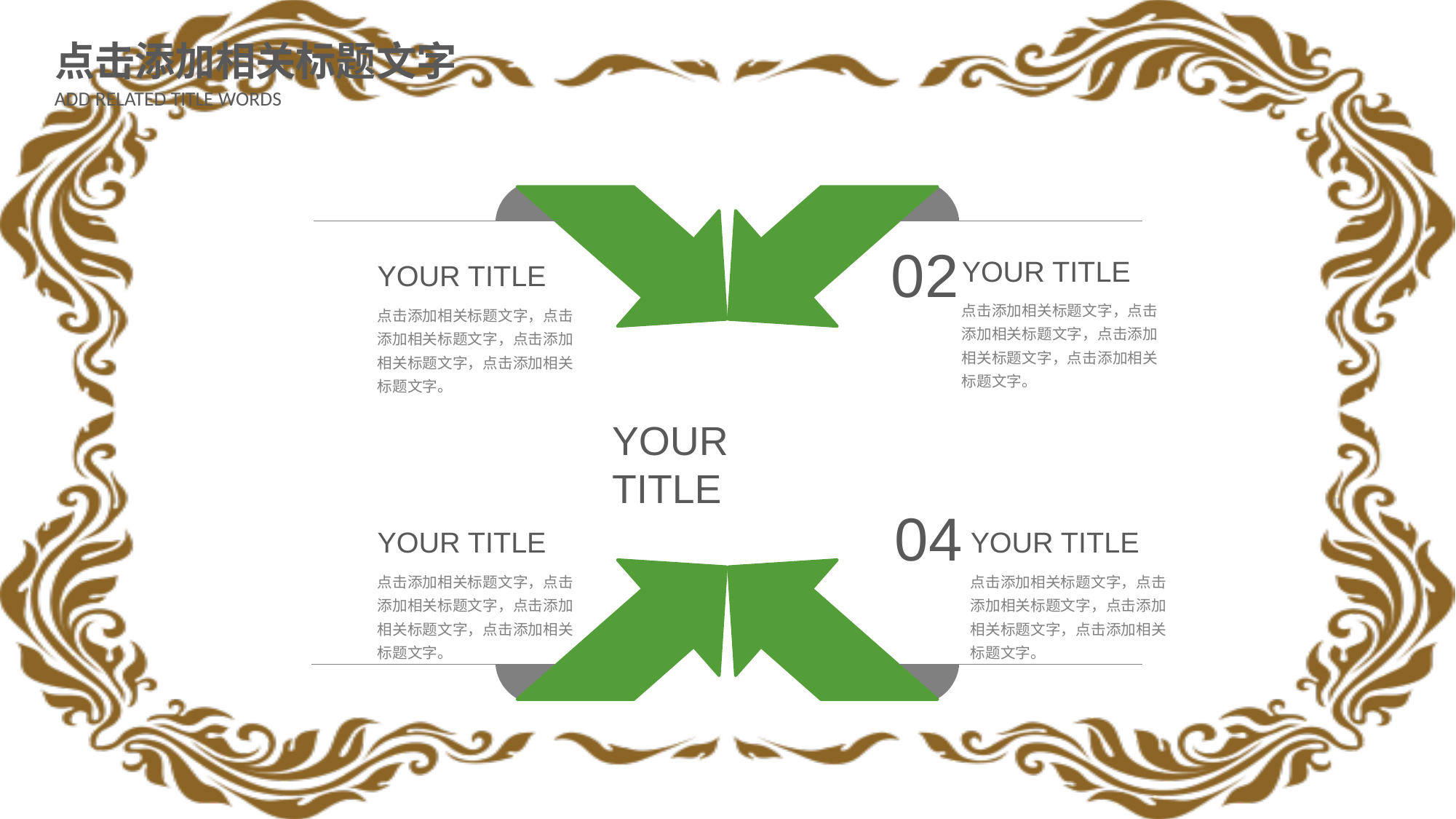

点击添加相关标题文字
ADD RELATED TITLE WORDS

02
YOUR TITLE
YOUR TITLE
点击添加相关标题文字，点击添加相关标题文字，点击添加相关标题文字，点击添加相关标题文字。
点击添加相关标题文字，点击添加相关标题文字，点击添加相关标题文字，点击添加相关标题文字。
YOUR TITLE
04
YOUR TITLE
YOUR TITLE
点击添加相关标题文字，点击添加相关标题文字，点击添加相关标题文字，点击添加相关标题文字。
点击添加相关标题文字，点击添加相关标题文字，点击添加相关标题文字，点击添加相关标题文字。